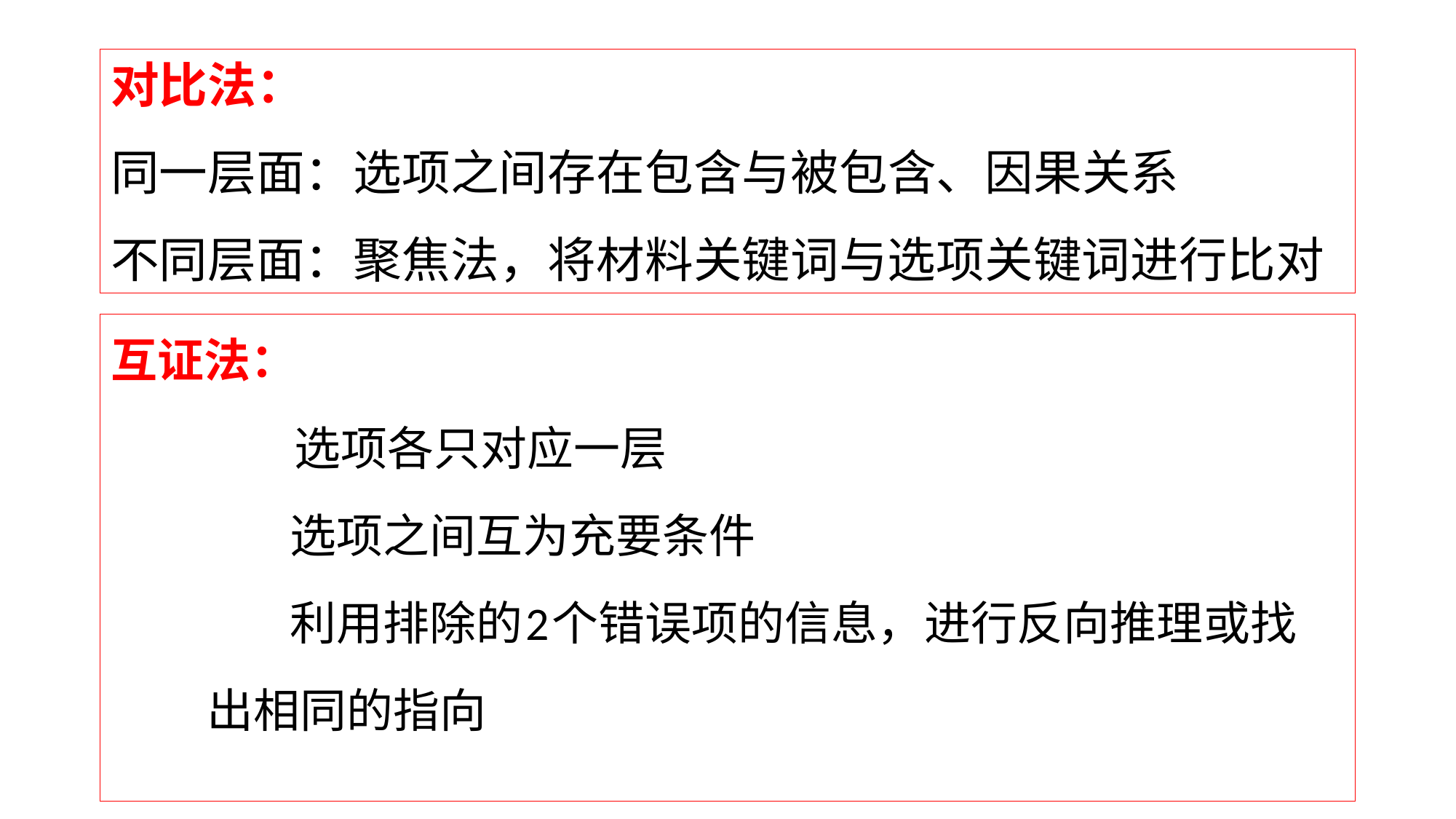

对比法：
同一层面：选项之间存在包含与被包含、因果关系
不同层面：聚焦法，将材料关键词与选项关键词进行比对

互证法：
                            选项各只对应一层
                 选项之间互为充要条件
                 利用排除的2个错误项的信息，进行反向推理或找
         出相同的指向